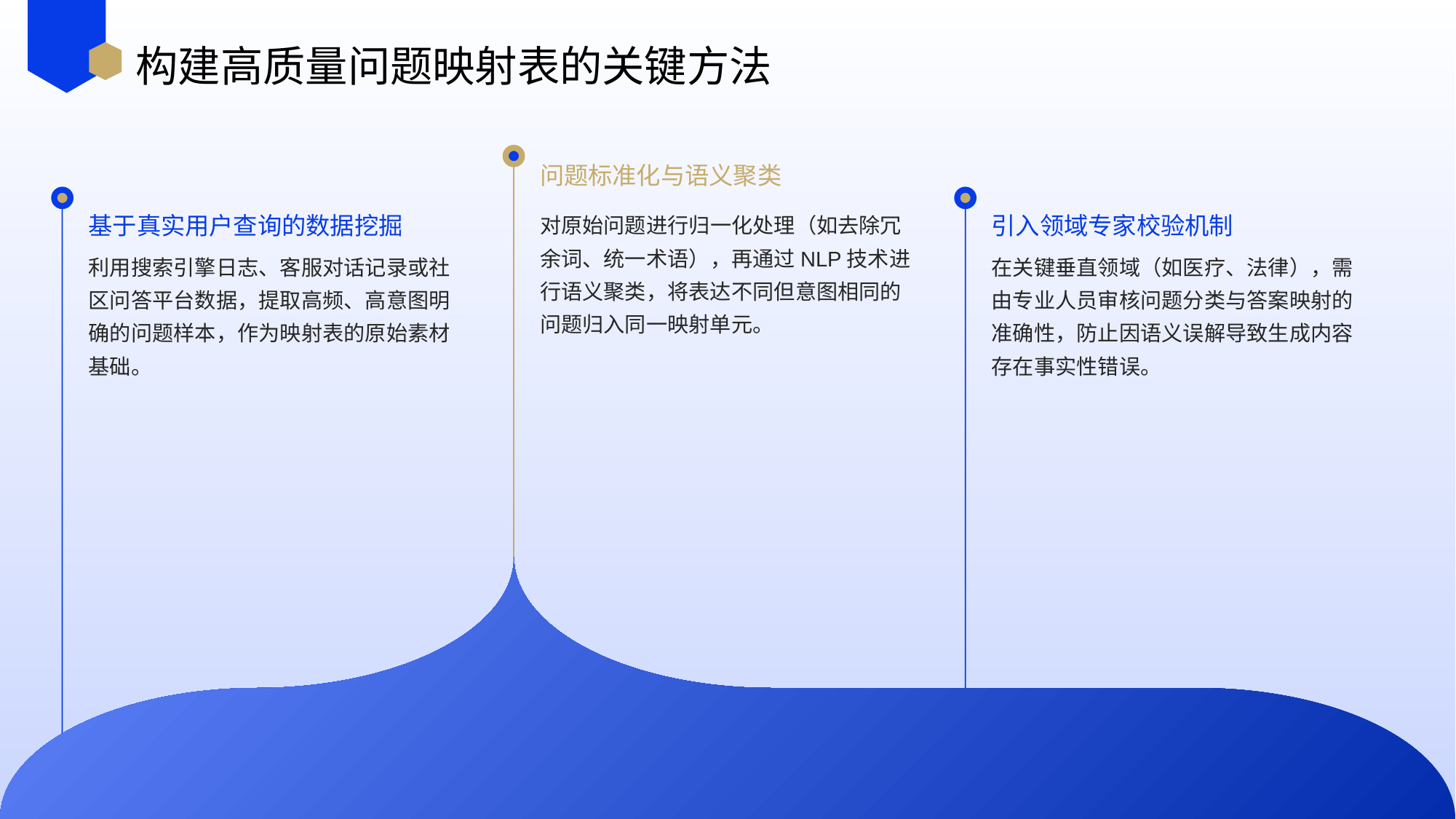

构建高质量问题映射表的关键方法

问题标准化与语义聚类

基于真实用户查询的数据挖掘

引入领域专家校验机制

对原始问题进行归一化处理（如去除冗余词、统一术语），再通过NLP技术进行语义聚类，将表达不同但意图相同的问题归入同一映射单元。
利用搜索引擎日志、客服对话记录或社区问答平台数据，提取高频、高意图明确的问题样本，作为映射表的原始素材基础。
在关键垂直领域（如医疗、法律），需由专业人员审核问题分类与答案映射的准确性，防止因语义误解导致生成内容存在事实性错误。